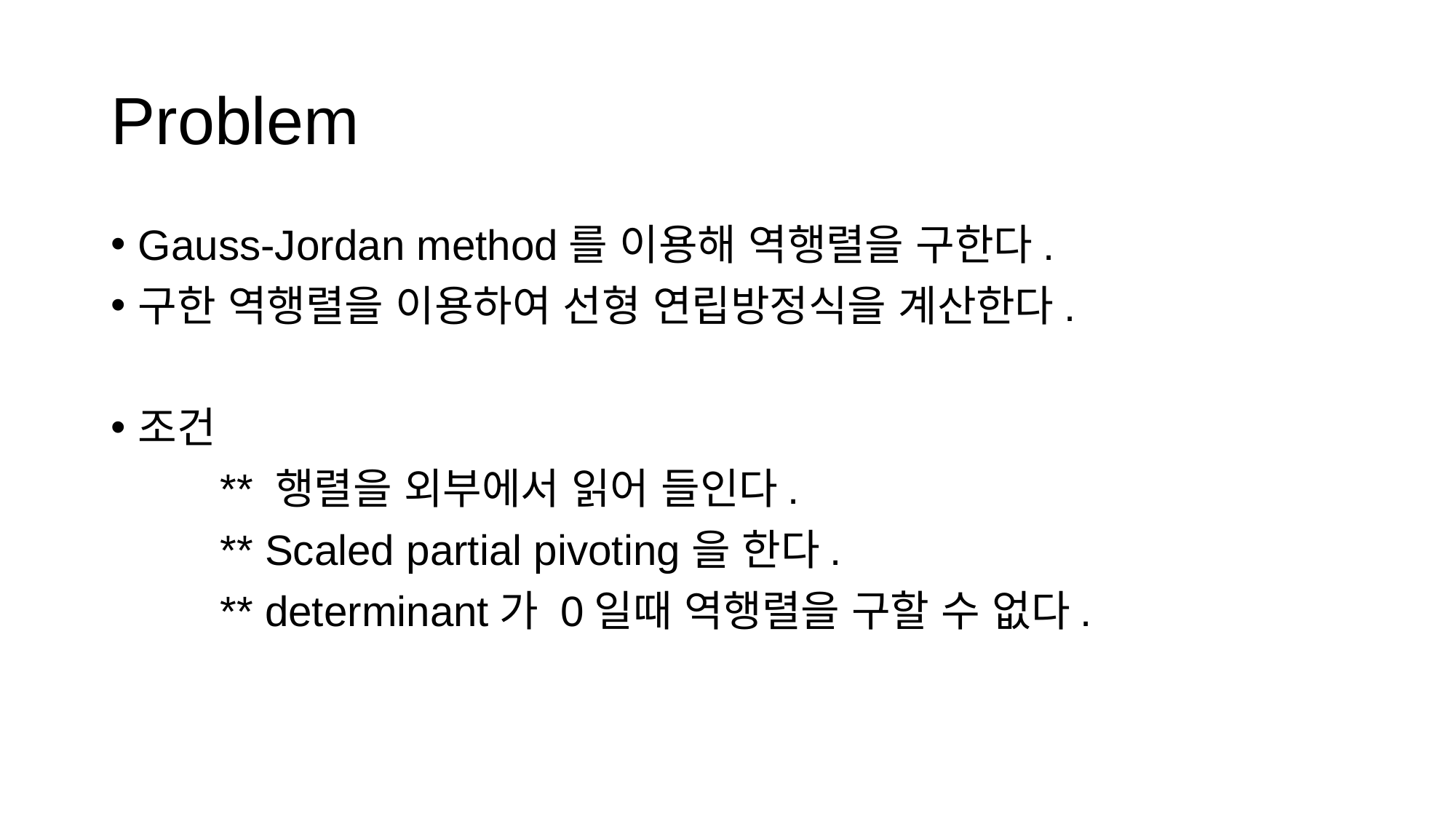

# Problem
Gauss-Jordan method를 이용해 역행렬을 구한다.
구한 역행렬을 이용하여 선형 연립방정식을 계산한다.

조건
	** 행렬을 외부에서 읽어 들인다.
 	** Scaled partial pivoting을 한다.
	** determinant가 0일때 역행렬을 구할 수 없다.